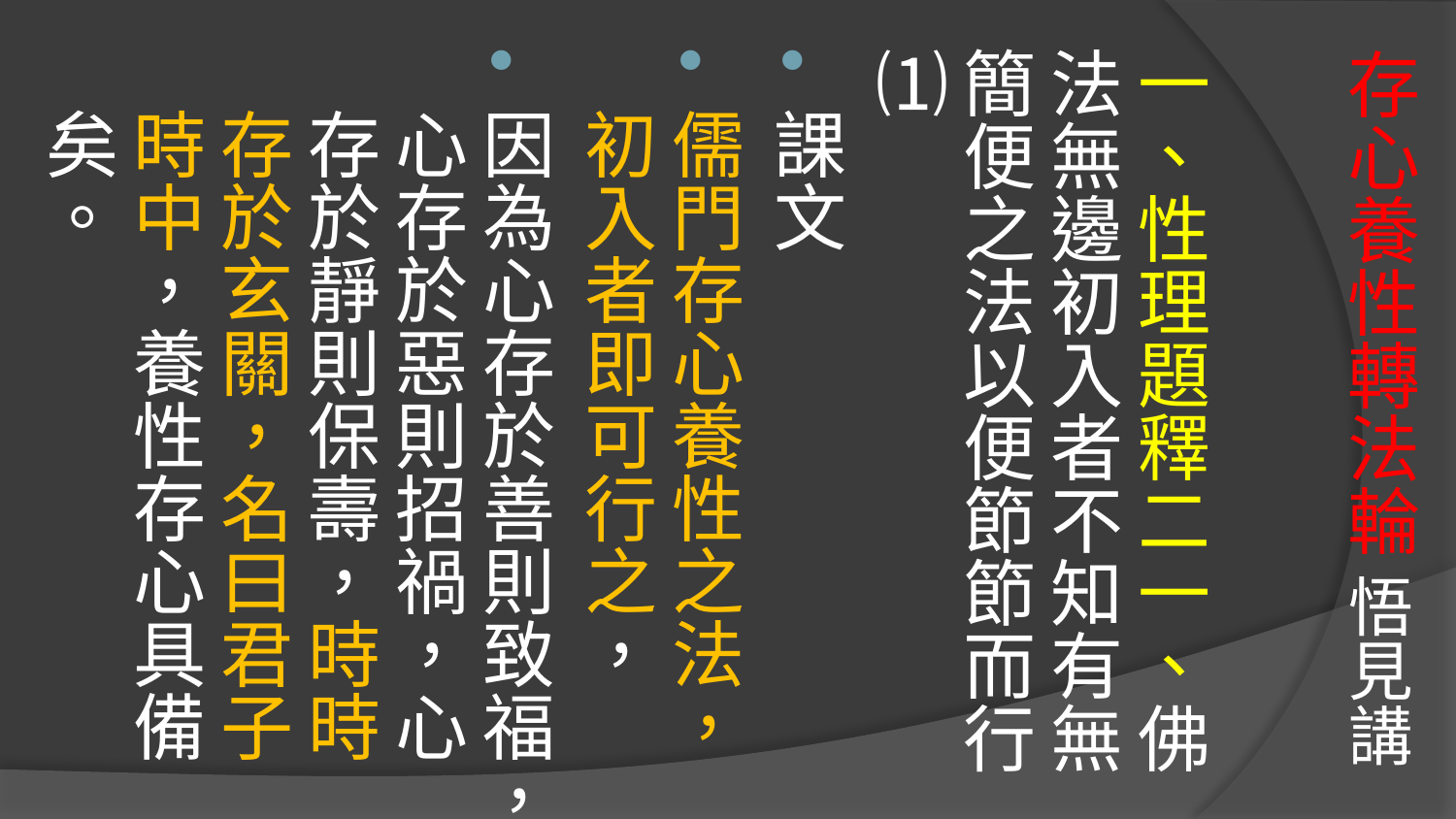

# 存心養性轉法輪 悟見講
一、性理題釋二一、佛法無邊初入者不知有無簡便之法以便節節而行⑴
課文
儒門存心養性之法，初入者即可行之，
因為心存於善則致福，心存於惡則招禍，心存於靜則保壽，時時存於玄關，名曰君子時中，養性存心具備矣。